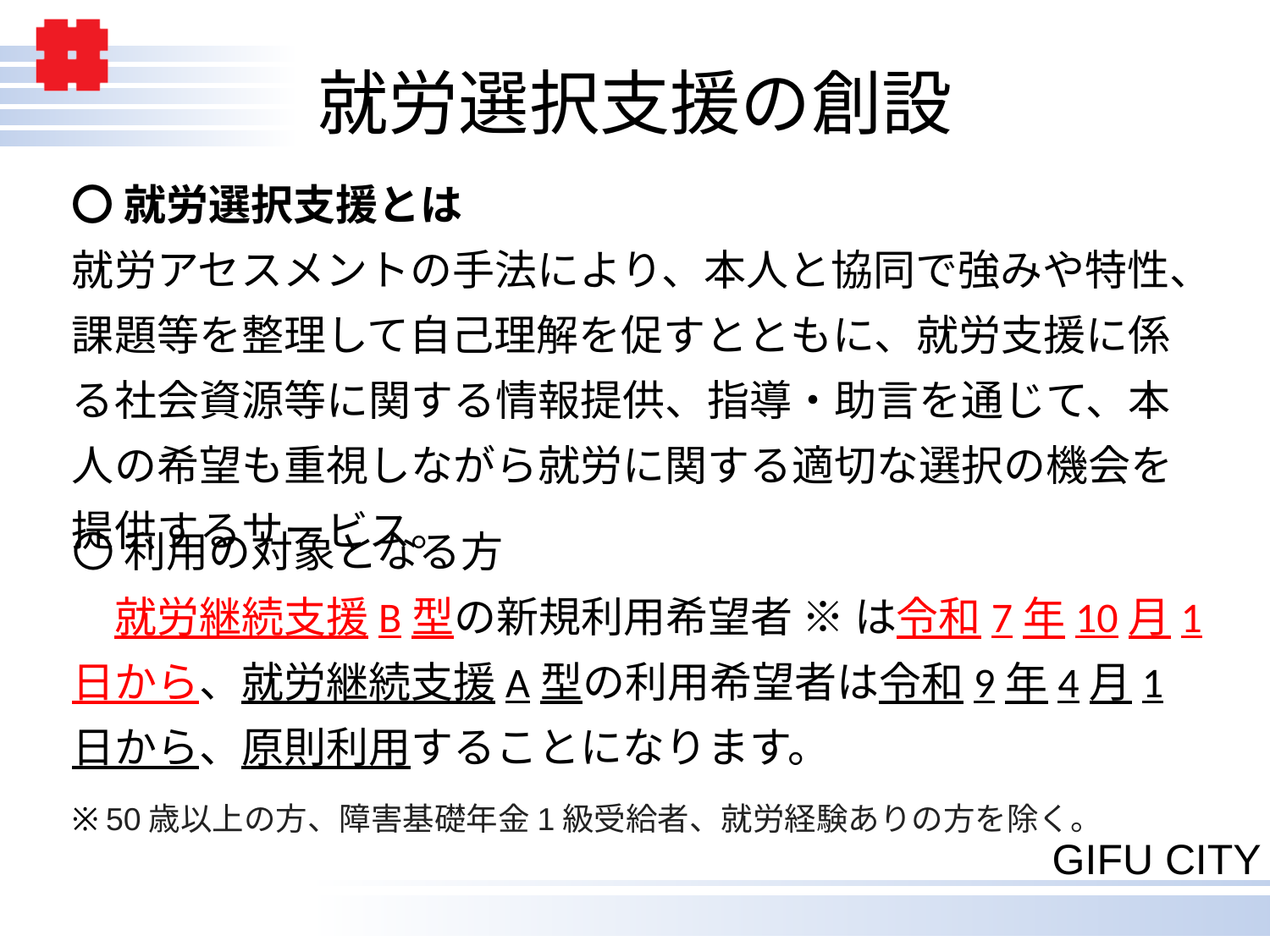

# 就労選択支援の創設
〇 就労選択支援とは
就労アセスメントの手法により、本人と協同で強みや特性、課題等を整理して自己理解を促すとともに、就労支援に係る社会資源等に関する情報提供、指導・助言を通じて、本人の希望も重視しながら就労に関する適切な選択の機会を提供するサービス。
〇 利用の対象となる方
　就労継続支援B型の新規利用希望者 ※ は令和7年10月1日から、就労継続支援A型の利用希望者は令和9年4月1日から、原則利用することになります。
※ 50歳以上の方、障害基礎年金1級受給者、就労経験ありの方を除く。